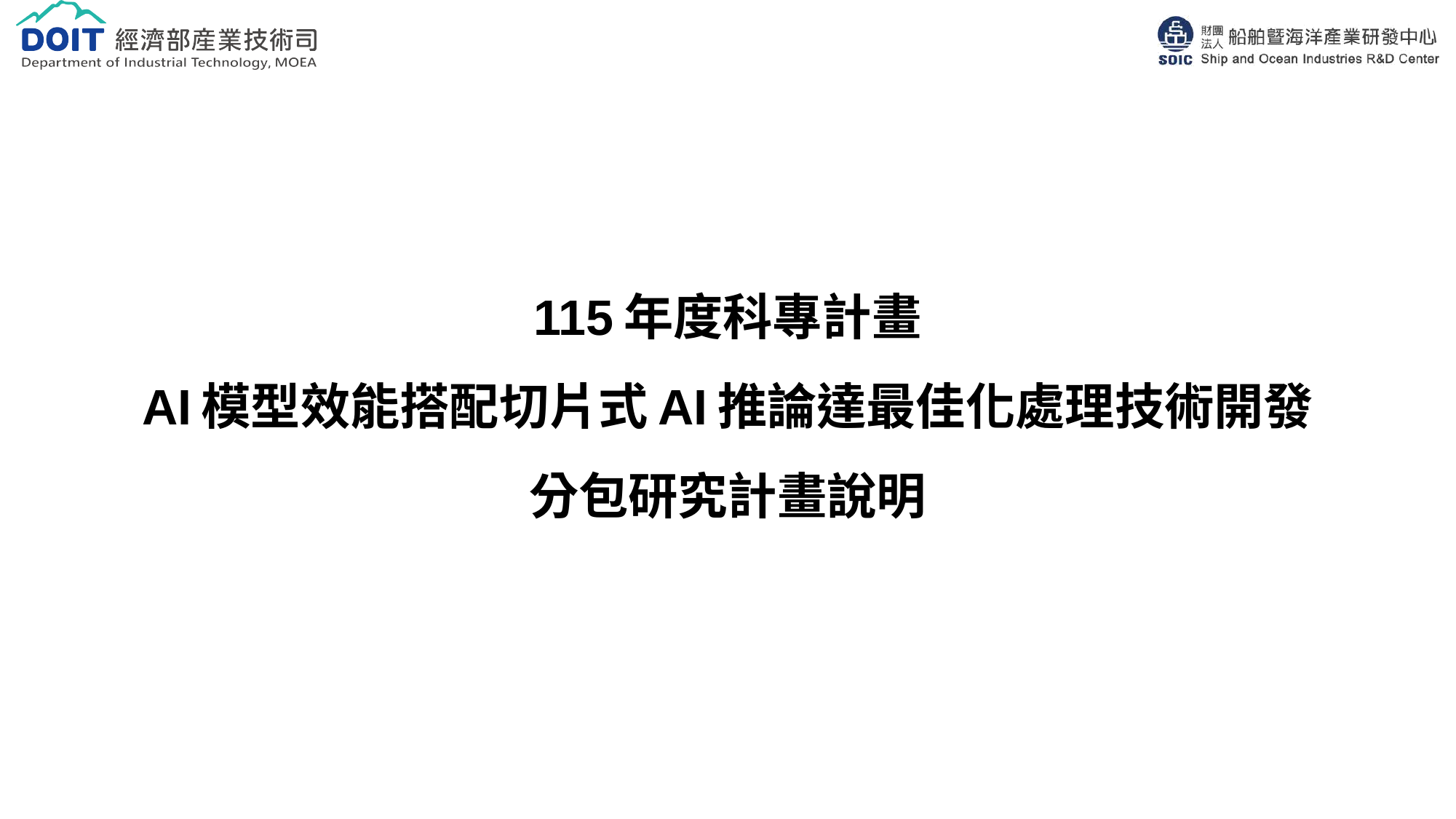

# 115年度科專計畫 AI模型效能搭配切片式AI推論達最佳化處理技術開發 分包研究計畫說明